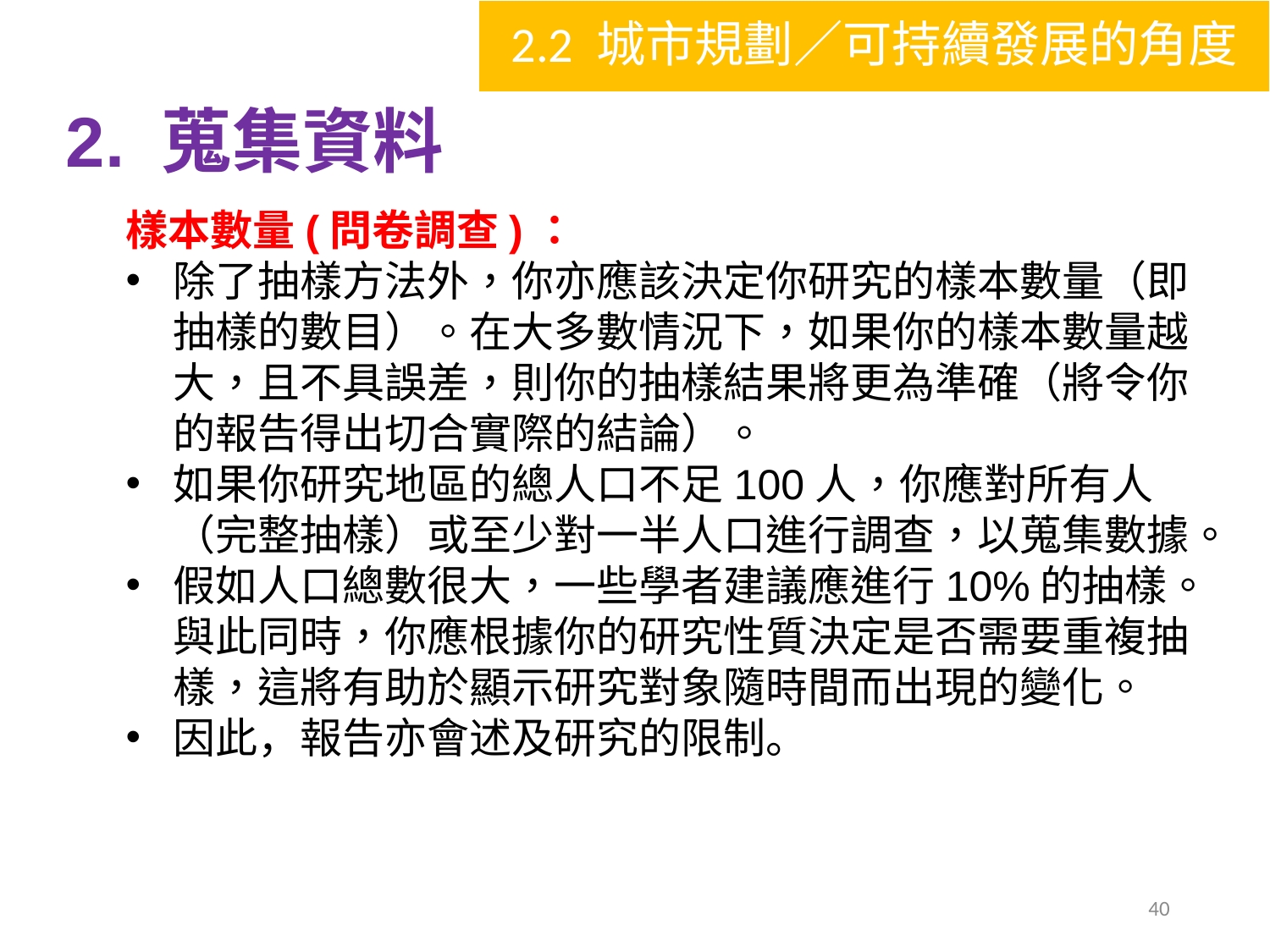

2.2 城市規劃／可持續發展的角度
# 2. 蒐集資料
樣本數量(問卷調查)：
除了抽樣方法外，你亦應該決定你研究的樣本數量（即抽樣的數目）。在大多數情況下，如果你的樣本數量越大，且不具誤差，則你的抽樣結果將更為準確（將令你的報告得出切合實際的結論）。
如果你研究地區的總人口不足100人，你應對所有人（完整抽樣）或至少對一半人口進行調查，以蒐集數據。
假如人口總數很大，一些學者建議應進行10%的抽樣。與此同時，你應根據你的研究性質決定是否需要重複抽樣，這將有助於顯示研究對象隨時間而出現的變化。
因此，報告亦會述及研究的限制。

40